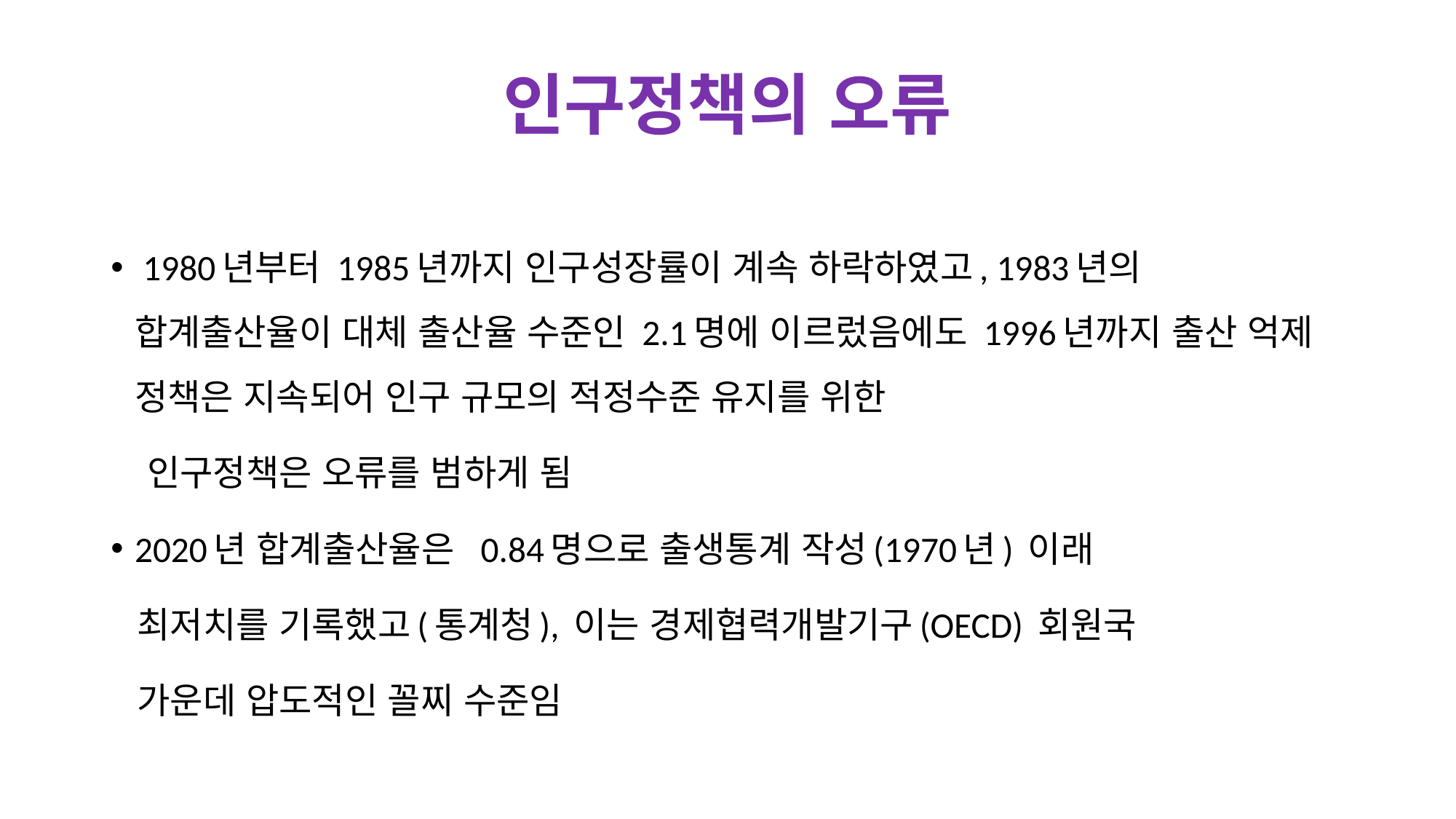

# 인구정책의 오류
 1980년부터 1985년까지 인구성장률이 계속 하락하였고, 1983년의 합계출산율이 대체 출산율 수준인 2.1명에 이르렀음에도 1996년까지 출산 억제 정책은 지속되어 인구 규모의 적정수준 유지를 위한
   인구정책은 오류를 범하게 됨
2020년 합계출산율은  0.84명으로 출생통계 작성(1970년) 이래
  최저치를 기록했고(통계청), 이는 경제협력개발기구(OECD) 회원국
  가운데 압도적인 꼴찌 수준임